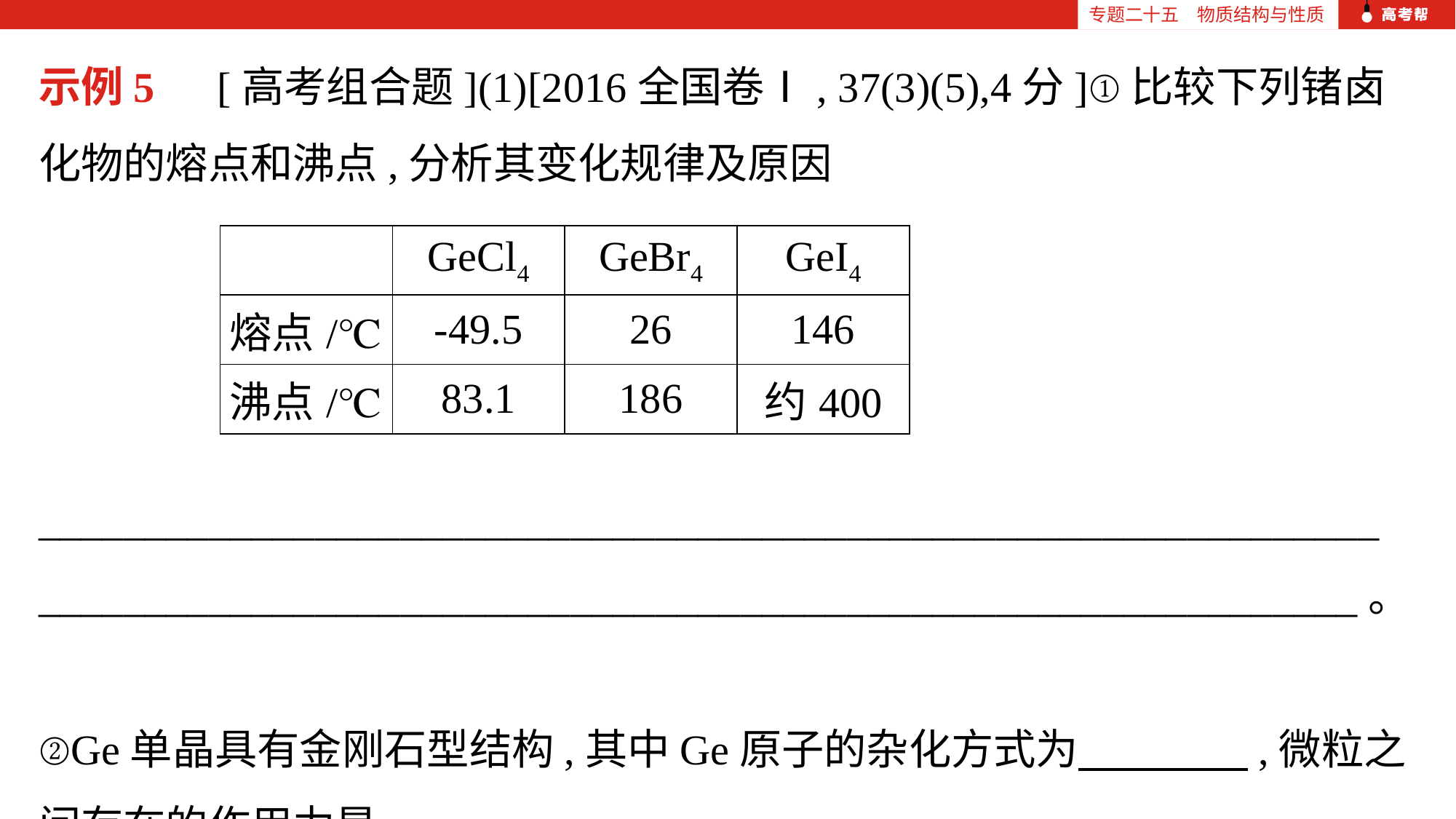

专题二十五　物质结构与性质
示例5　[高考组合题](1)[2016全国卷Ⅰ, 37(3)(5),4分]①比较下列锗卤化物的熔点和沸点,分析其变化规律及原因

_______________________________________________________________
______________________________________________________________。
②Ge单晶具有金刚石型结构,其中Ge原子的杂化方式为　　　　,微粒之间存在的作用力是　　　　。
|  | GeCl4 | GeBr4 | GeI4 |
| --- | --- | --- | --- |
| 熔点/℃ | -49.5 | 26 | 146 |
| 沸点/℃ | 83.1 | 186 | 约400 |